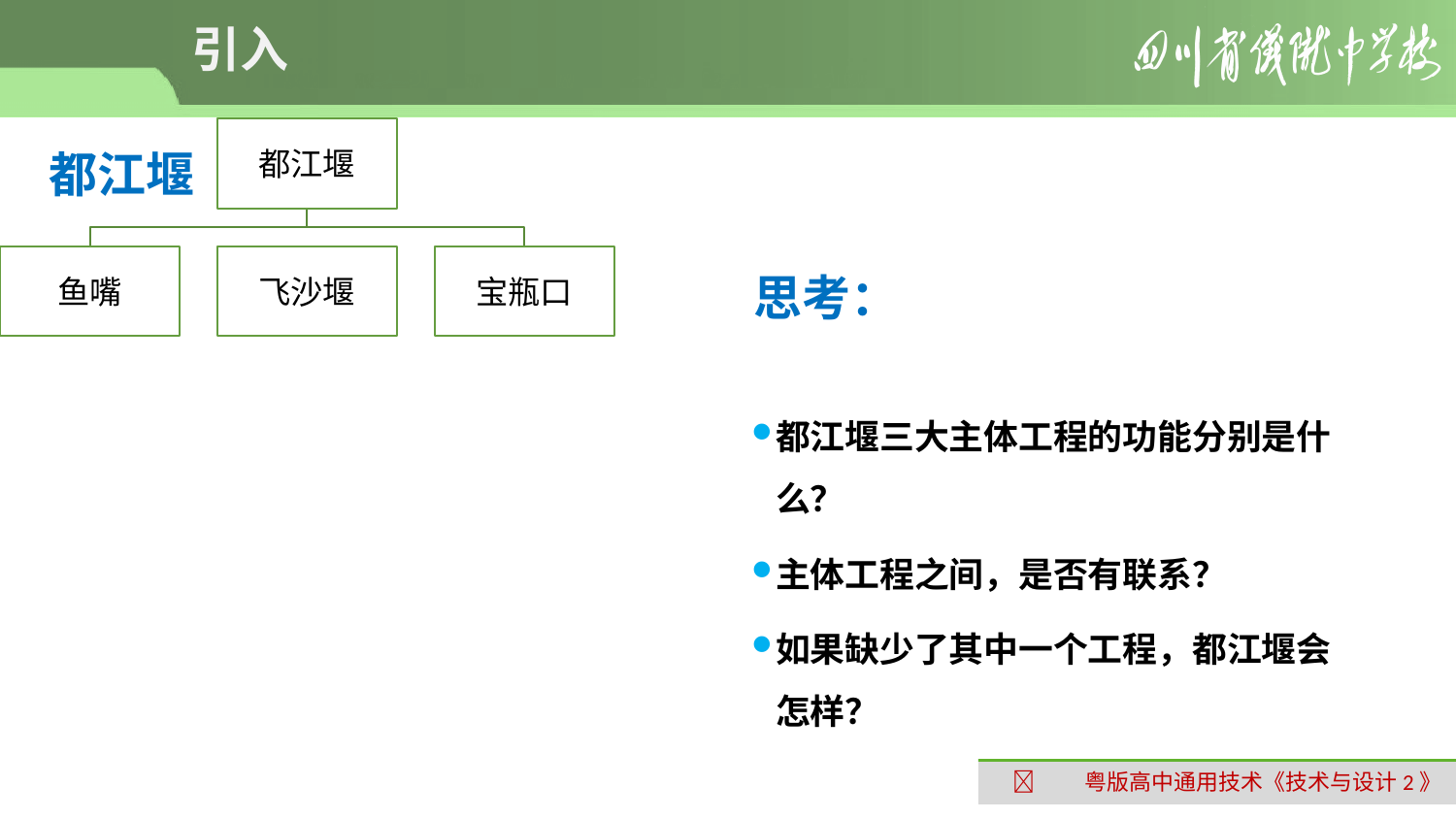

# 引入
都江堰
思考：
都江堰
鱼嘴
飞沙堰
宝瓶口
都江堰三大主体工程的功能分别是什么？
主体工程之间，是否有联系？
如果缺少了其中一个工程，都江堰会怎样？